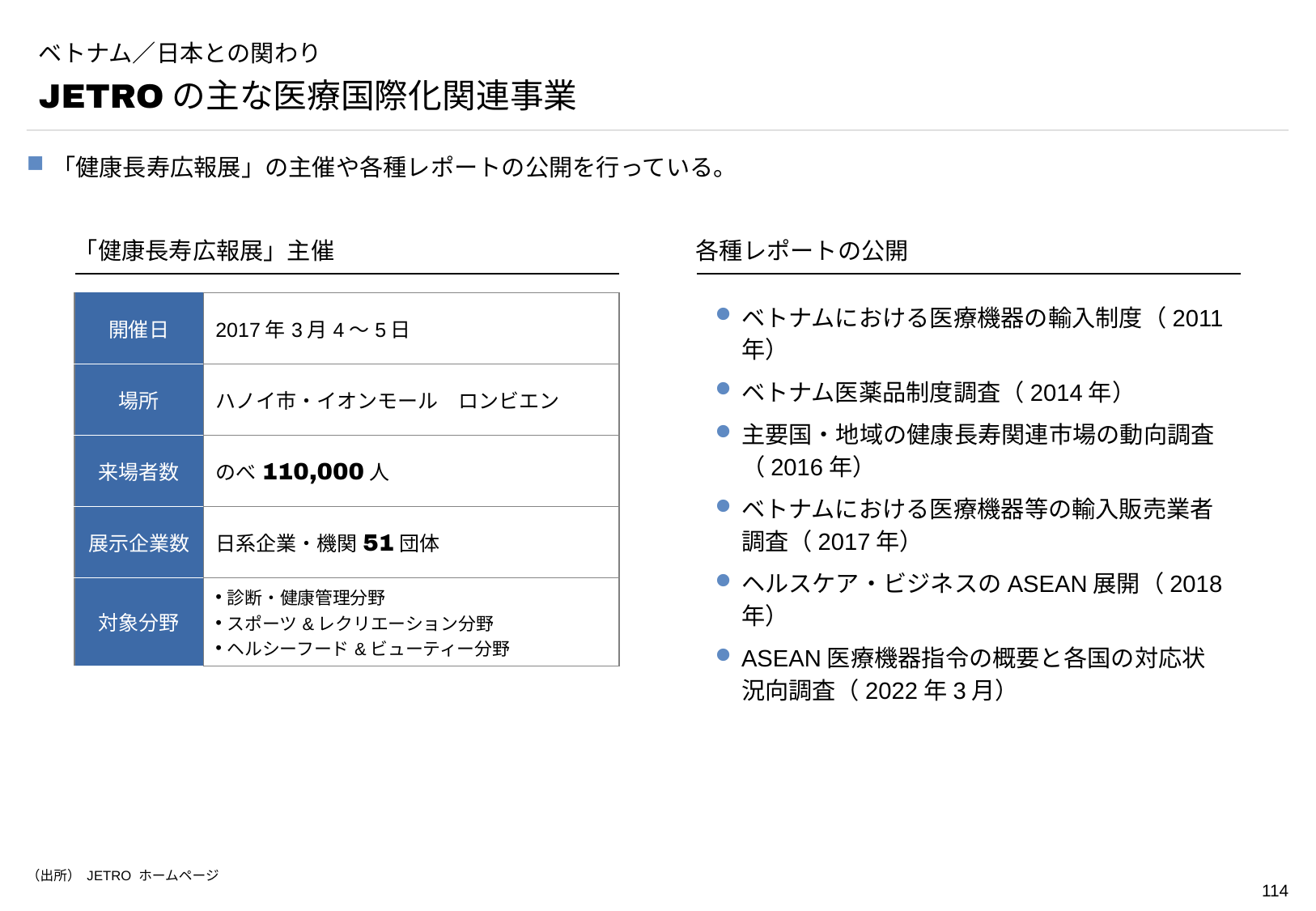

# ベトナム／日本との関わり
JETROの主な医療国際化関連事業
「健康長寿広報展」の主催や各種レポートの公開を行っている。
「健康長寿広報展」主催
各種レポートの公開
| 開催日 | 2017年3月4～5日 |
| --- | --- |
| 場所 | ハノイ市・イオンモール　ロンビエン |
| 来場者数 | のべ110,000人 |
| 展示企業数 | 日系企業・機関51団体 |
| 対象分野 | 診断・健康管理分野 スポーツ&レクリエーション分野 ヘルシーフード&ビューティー分野 |
ベトナムにおける医療機器の輸入制度（2011年）
ベトナム医薬品制度調査（2014年）
主要国・地域の健康長寿関連市場の動向調査（2016年）
ベトナムにおける医療機器等の輸入販売業者調査（2017年）
ヘルスケア・ビジネスのASEAN展開（2018年）
ASEAN医療機器指令の概要と各国の対応状況向調査（2022年3月）
（出所） JETRO ホームページ